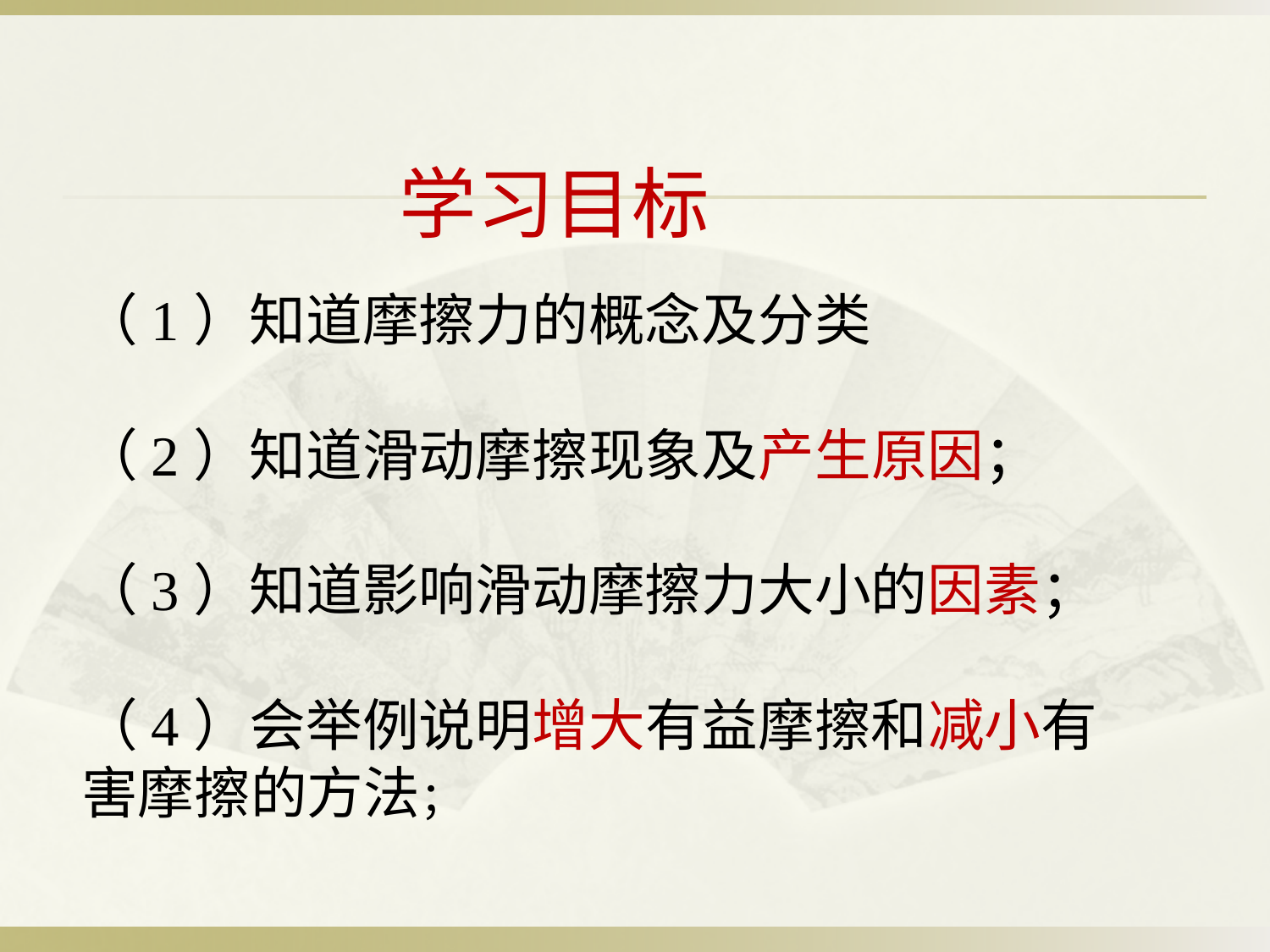

学习目标
（1）知道摩擦力的概念及分类

（2）知道滑动摩擦现象及产生原因；

（3）知道影响滑动摩擦力大小的因素；

（4）会举例说明增大有益摩擦和减小有害摩擦的方法；